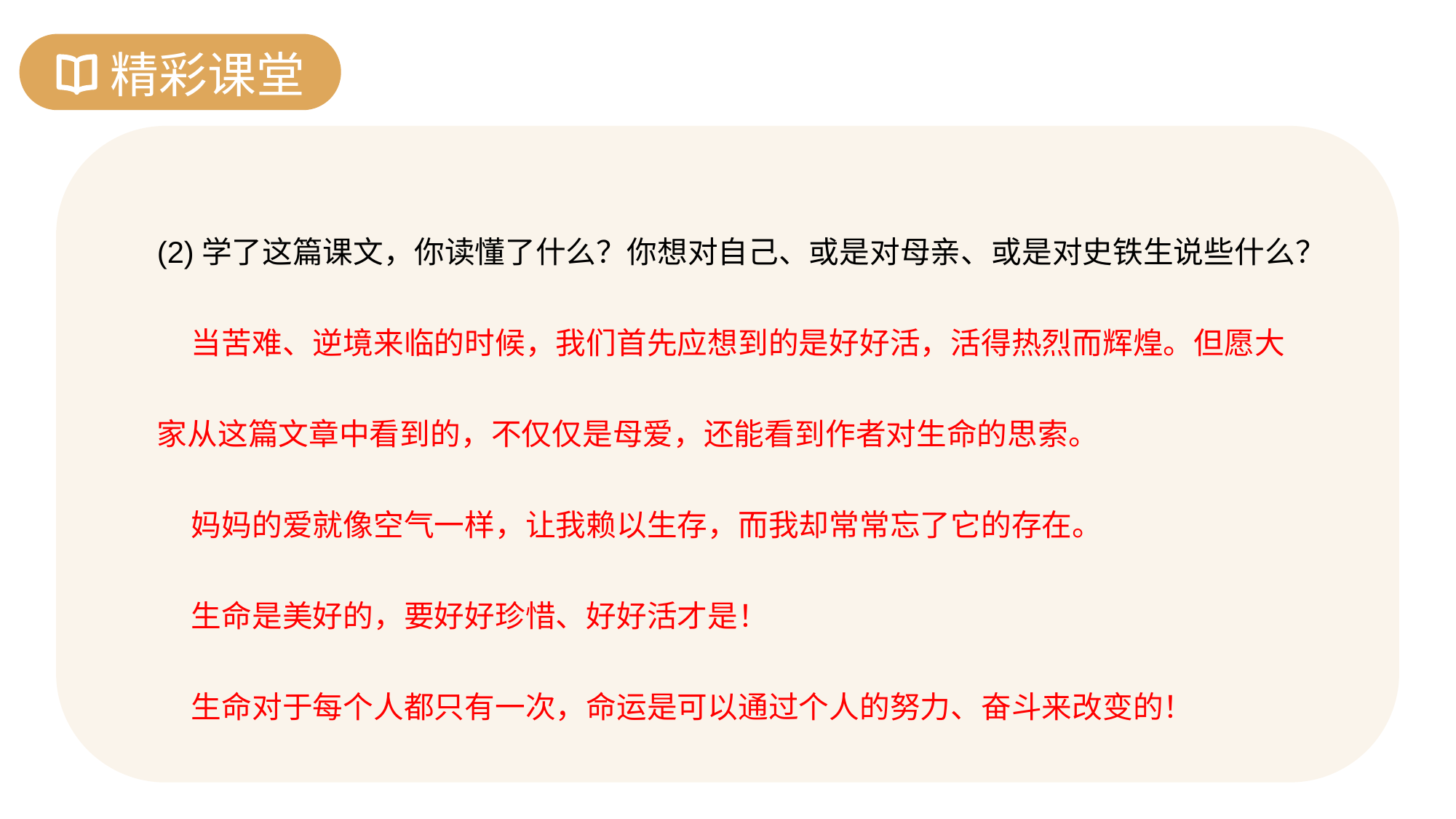

精彩课堂

(2)学了这篇课文，你读懂了什么？你想对自己、或是对母亲、或是对史铁生说些什么？
    当苦难、逆境来临的时候，我们首先应想到的是好好活，活得热烈而辉煌。但愿大家从这篇文章中看到的，不仅仅是母爱，还能看到作者对生命的思索。
    妈妈的爱就像空气一样，让我赖以生存，而我却常常忘了它的存在。
    生命是美好的，要好好珍惜、好好活才是！
    生命对于每个人都只有一次，命运是可以通过个人的努力、奋斗来改变的！